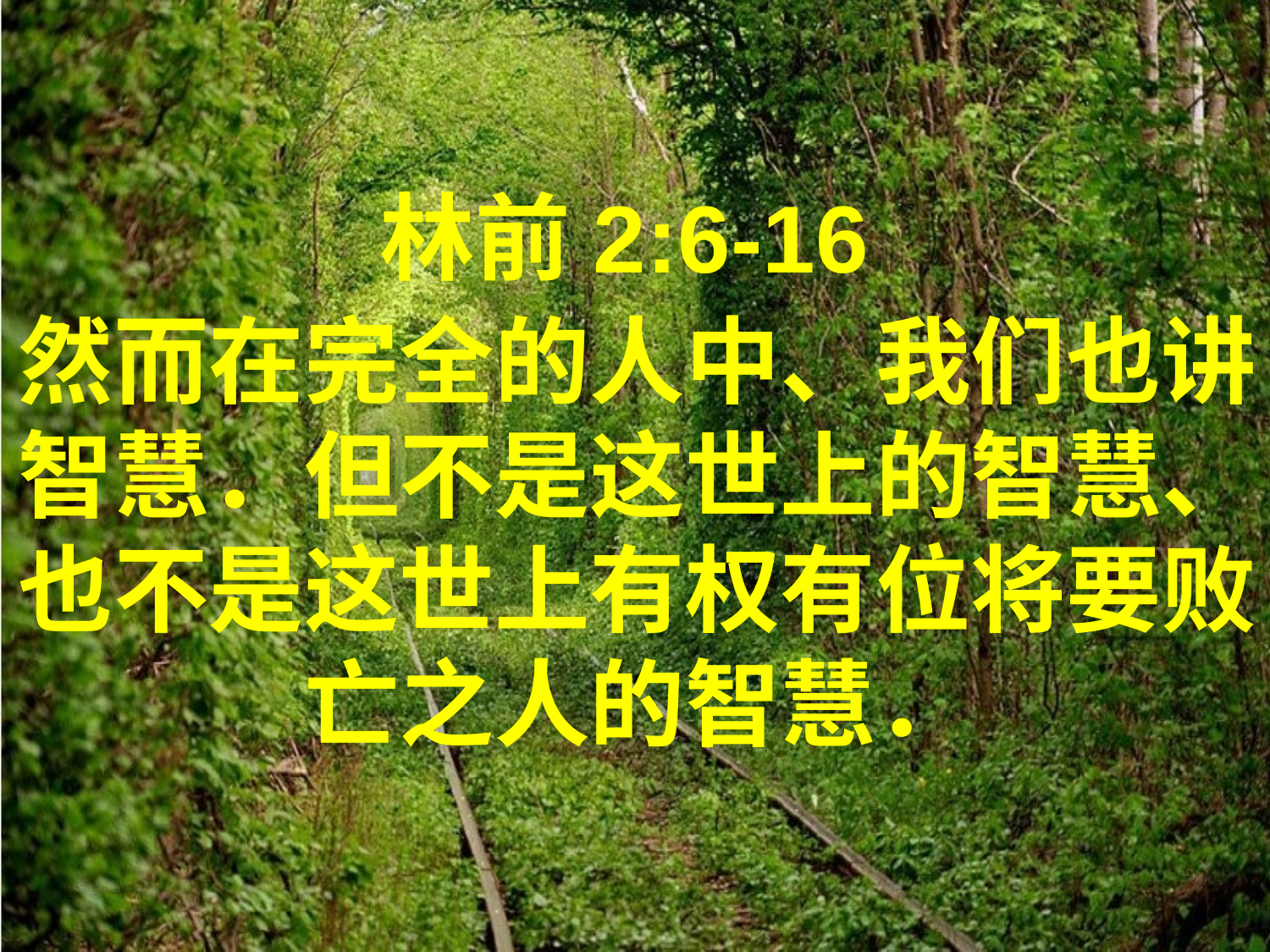

林前2:6-16
然而在完全的人中、我们也讲智慧．但不是这世上的智慧、也不是这世上有权有位将要败亡之人的智慧．